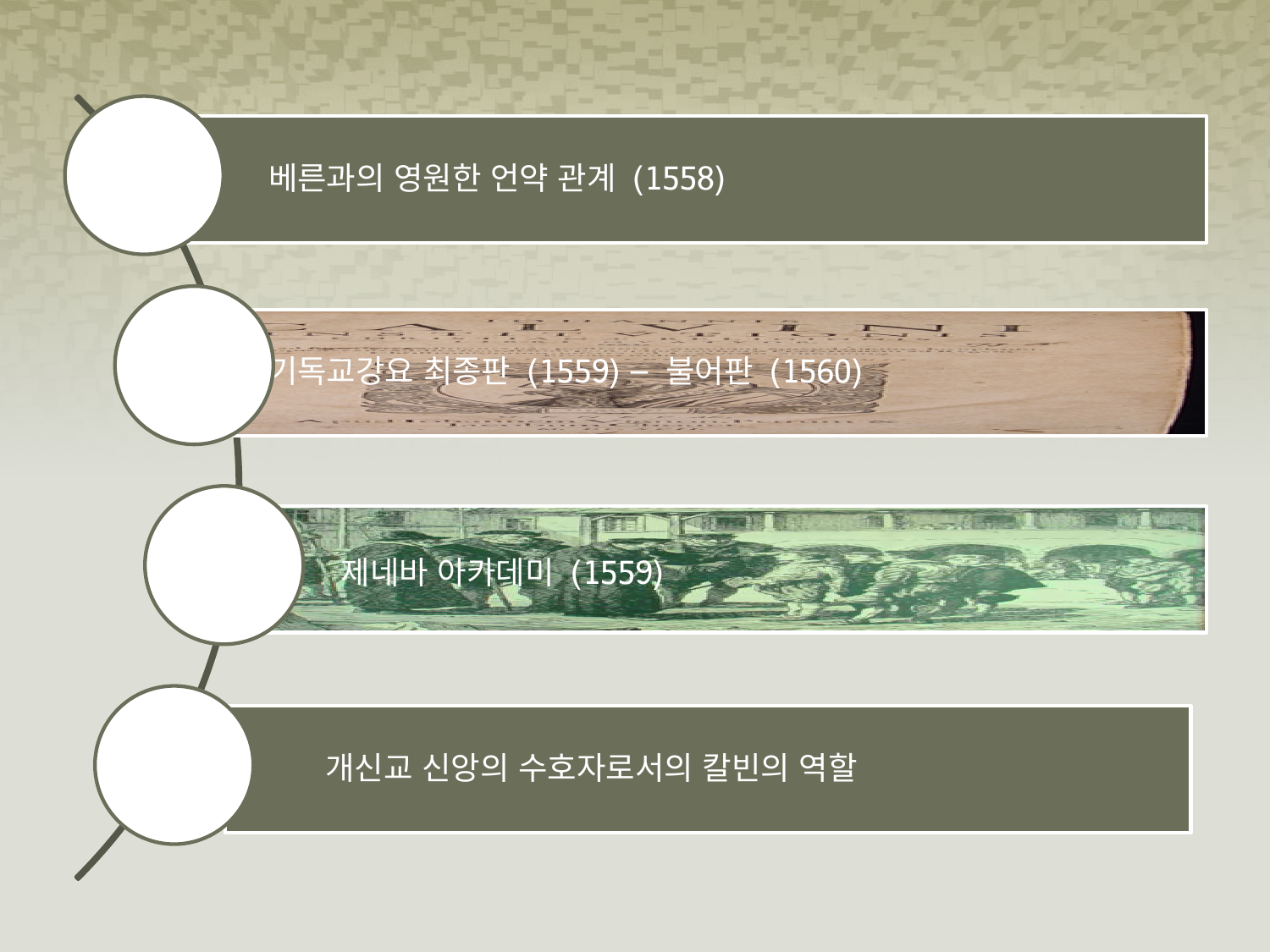

베른과의 영원한 언약 관계 (1558)

기독교강요 최종판 (1559) – 불어판 (1560)

제네바 아카데미 (1559)

개신교 신앙의 수호자로서의 칼빈의 역할